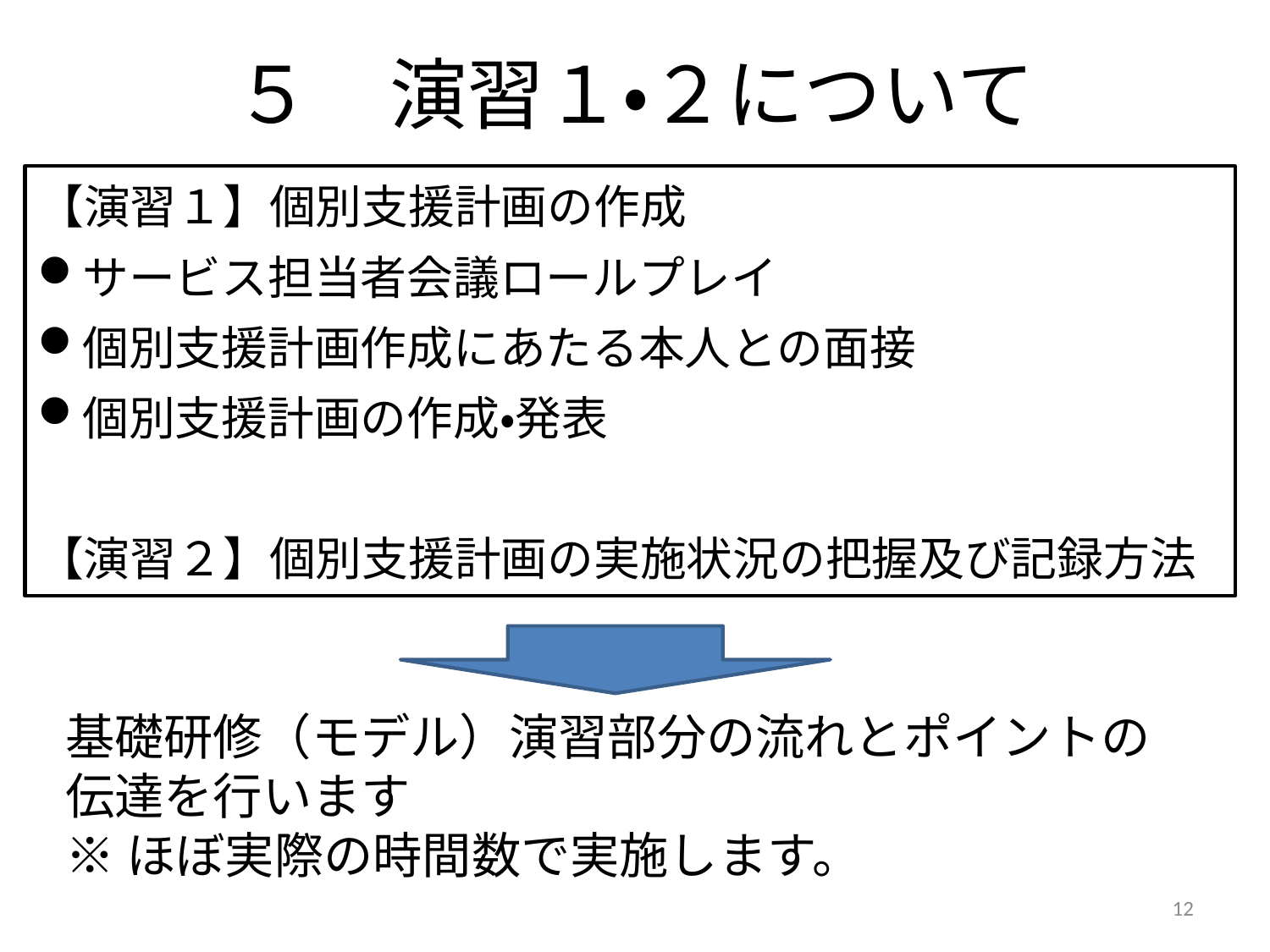

# ５　演習１・２について
【演習１】個別支援計画の作成
サービス担当者会議ロールプレイ
個別支援計画作成にあたる本人との面接
個別支援計画の作成・発表

【演習２】個別支援計画の実施状況の把握及び記録方法

基礎研修（モデル）演習部分の流れとポイントの伝達を行います
※ほぼ実際の時間数で実施します。

12